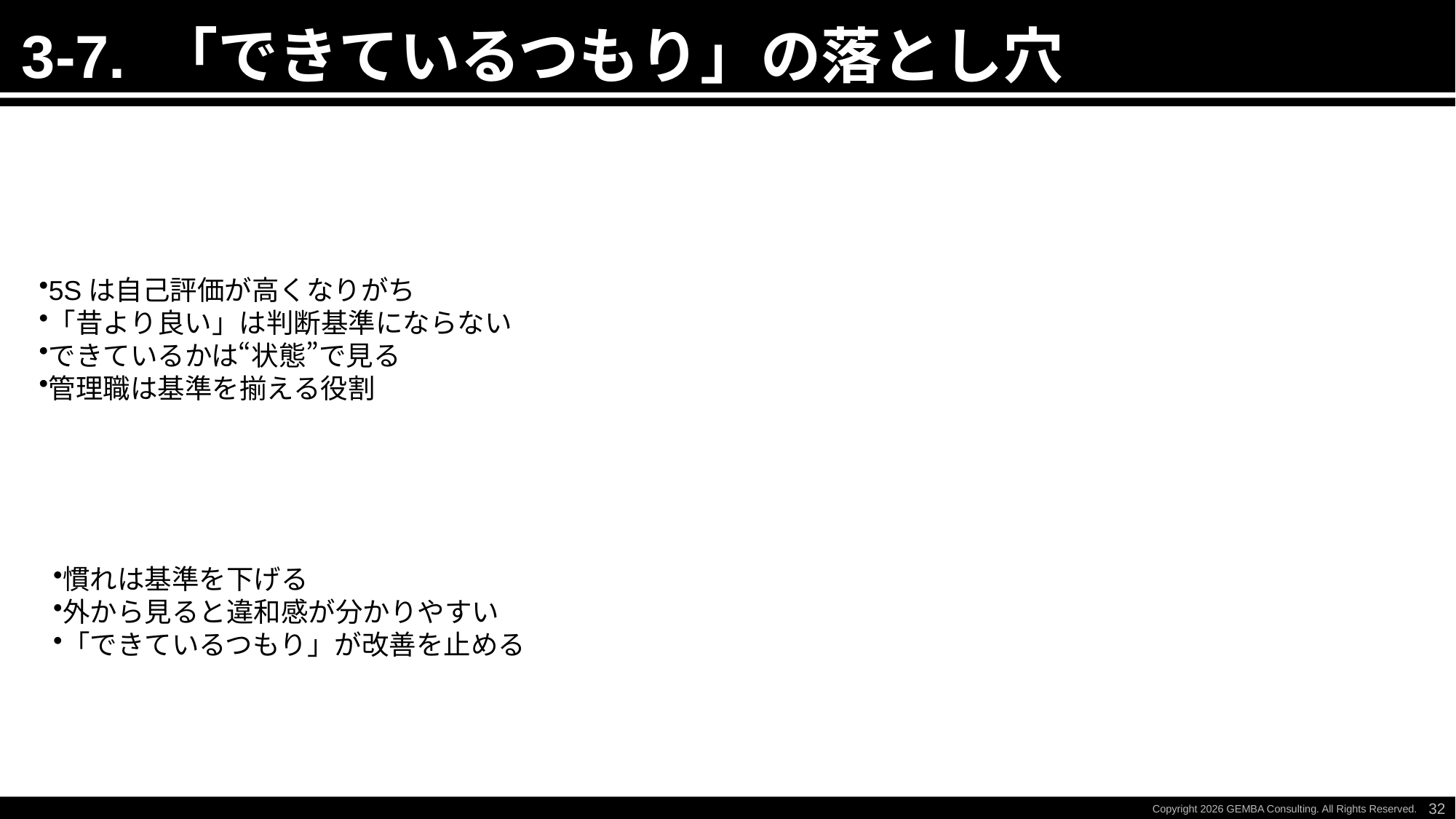

3-7. 「できているつもり」の落とし穴
5Sは自己評価が高くなりがち
「昔より良い」は判断基準にならない
できているかは“状態”で見る
管理職は基準を揃える役割
慣れは基準を下げる
外から見ると違和感が分かりやすい
「できているつもり」が改善を止める
32